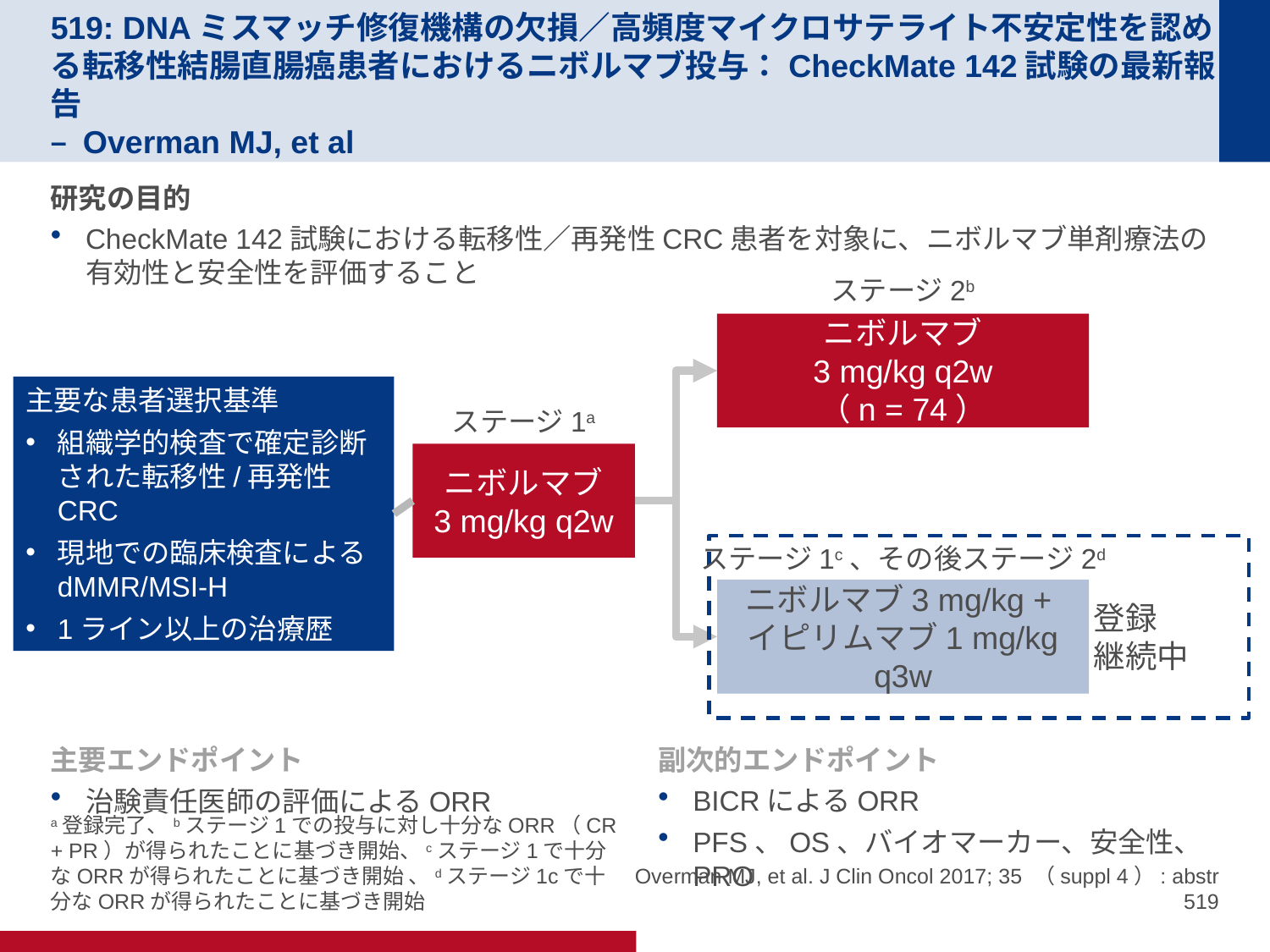

# 519: DNAミスマッチ修復機構の欠損／高頻度マイクロサテライト不安定性を認める転移性結腸直腸癌患者におけるニボルマブ投与：CheckMate 142試験の最新報告 – Overman MJ, et al
研究の目的
CheckMate 142試験における転移性／再発性CRC患者を対象に、ニボルマブ単剤療法の有効性と安全性を評価すること
ステージ2b
ニボルマブ
3 mg/kg q2w
（n = 74）
主要な患者選択基準
組織学的検査で確定診断された転移性/再発性CRC
現地での臨床検査によるdMMR/MSI-H
1ライン以上の治療歴
ステージ1a
ニボルマブ
3 mg/kg q2w
ステージ1c、その後ステージ2d

ニボルマブ3 mg/kg +
イピリムマブ1 mg/kg q3w
登録
継続中
主要エンドポイント
治験責任医師の評価によるORR

副次的エンドポイント
BICRによるORR
PFS、OS、バイオマーカー、安全性、PRO
a登録完了、bステージ1での投与に対し十分なORR（CR + PR）が得られたことに基づき開始、cステージ1で十分なORRが得られたことに基づき開始 、dステージ1cで十分なORRが得られたことに基づき開始
Overman MJ, et al. J Clin Oncol 2017; 35 （suppl 4）: abstr 519